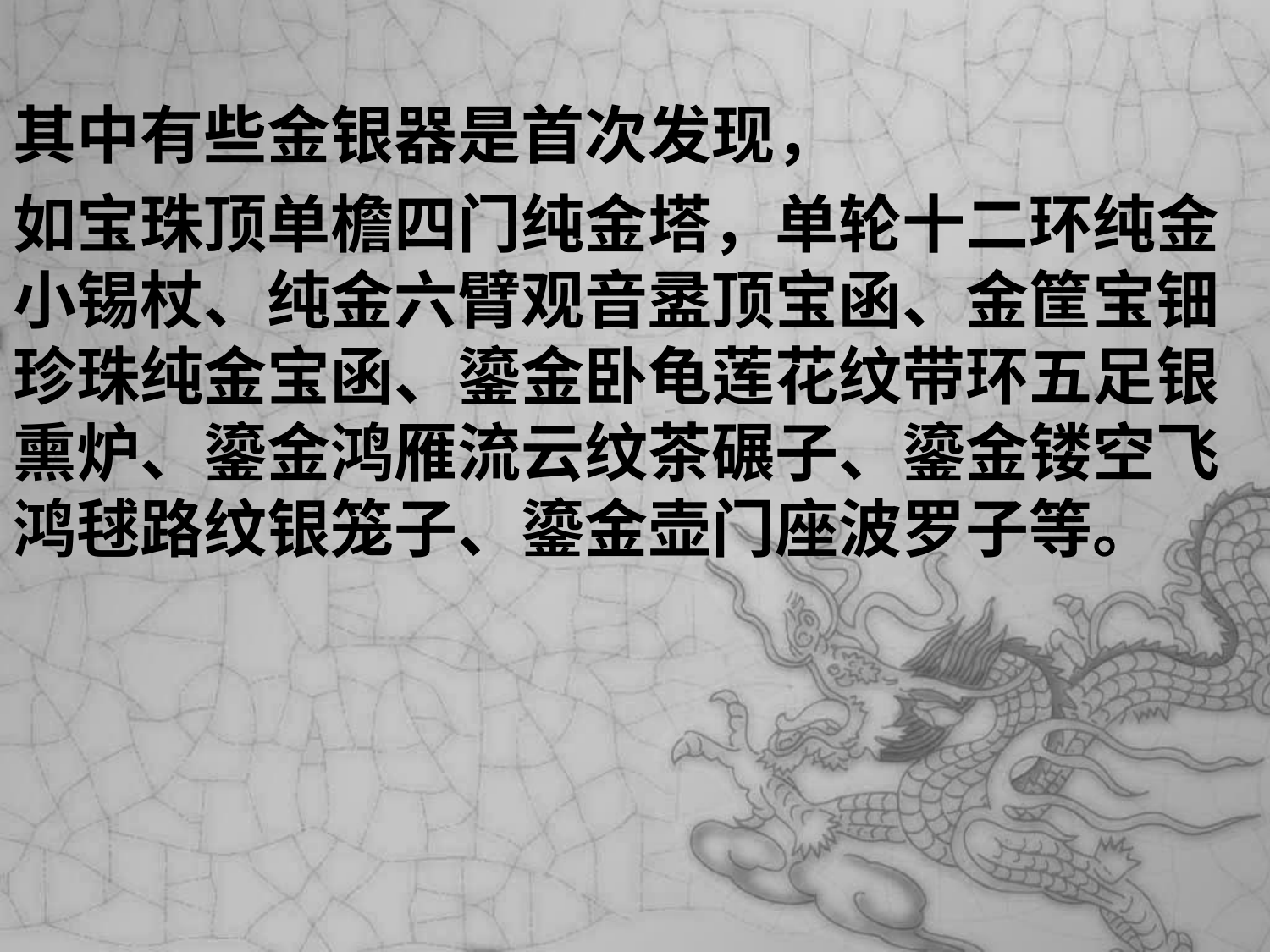

其中有些金银器是首次发现，
如宝珠顶单檐四门纯金塔，单轮十二环纯金小锡杖、纯金六臂观音盝顶宝函、金筐宝钿珍珠纯金宝函、鎏金卧龟莲花纹带环五足银熏炉、鎏金鸿雁流云纹茶碾子、鎏金镂空飞鸿毬路纹银笼子、鎏金壶门座波罗子等。